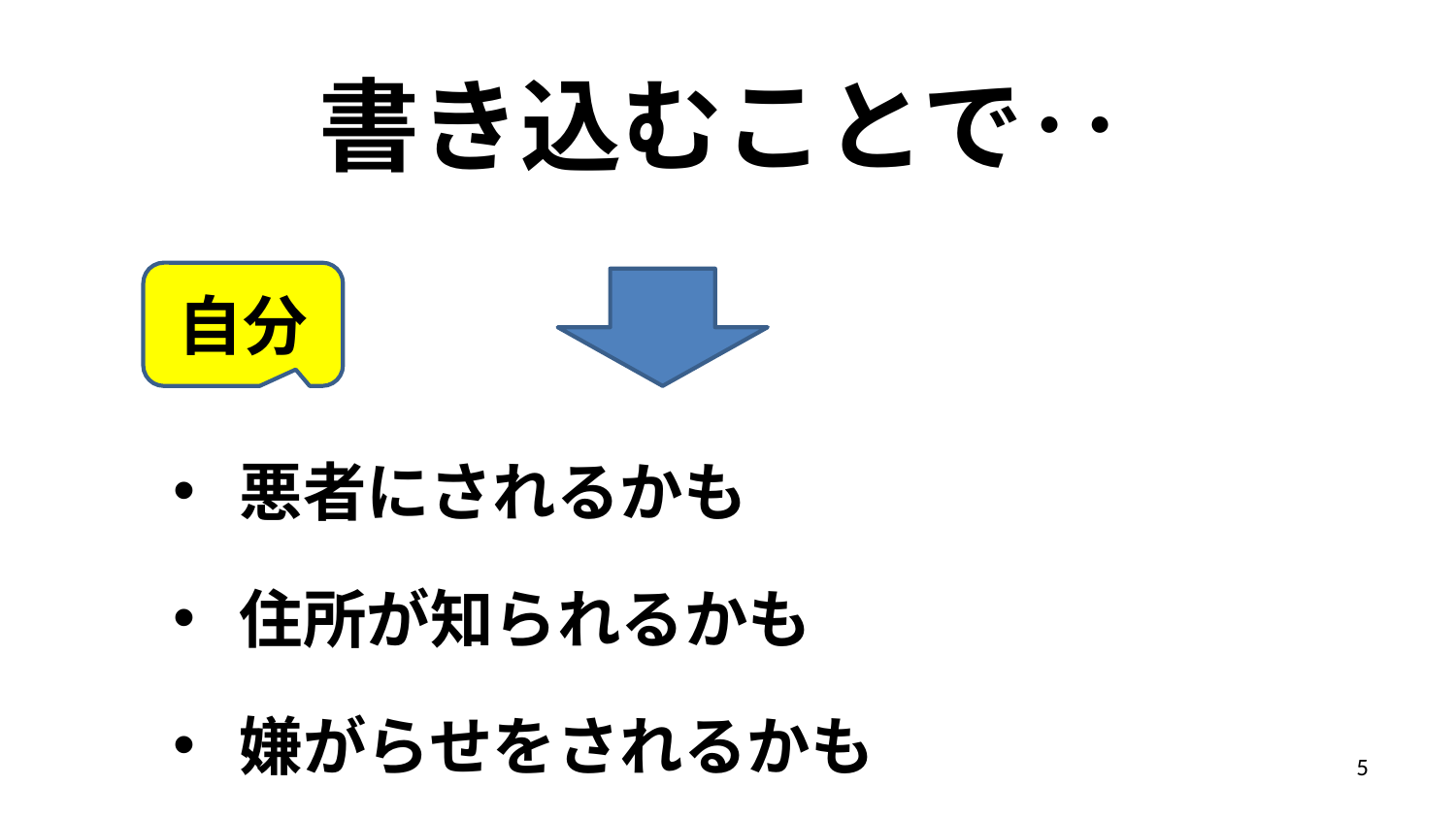

書き込むことで‥
自分

悪者にされるかも
住所が知られるかも
嫌がらせをされるかも
5